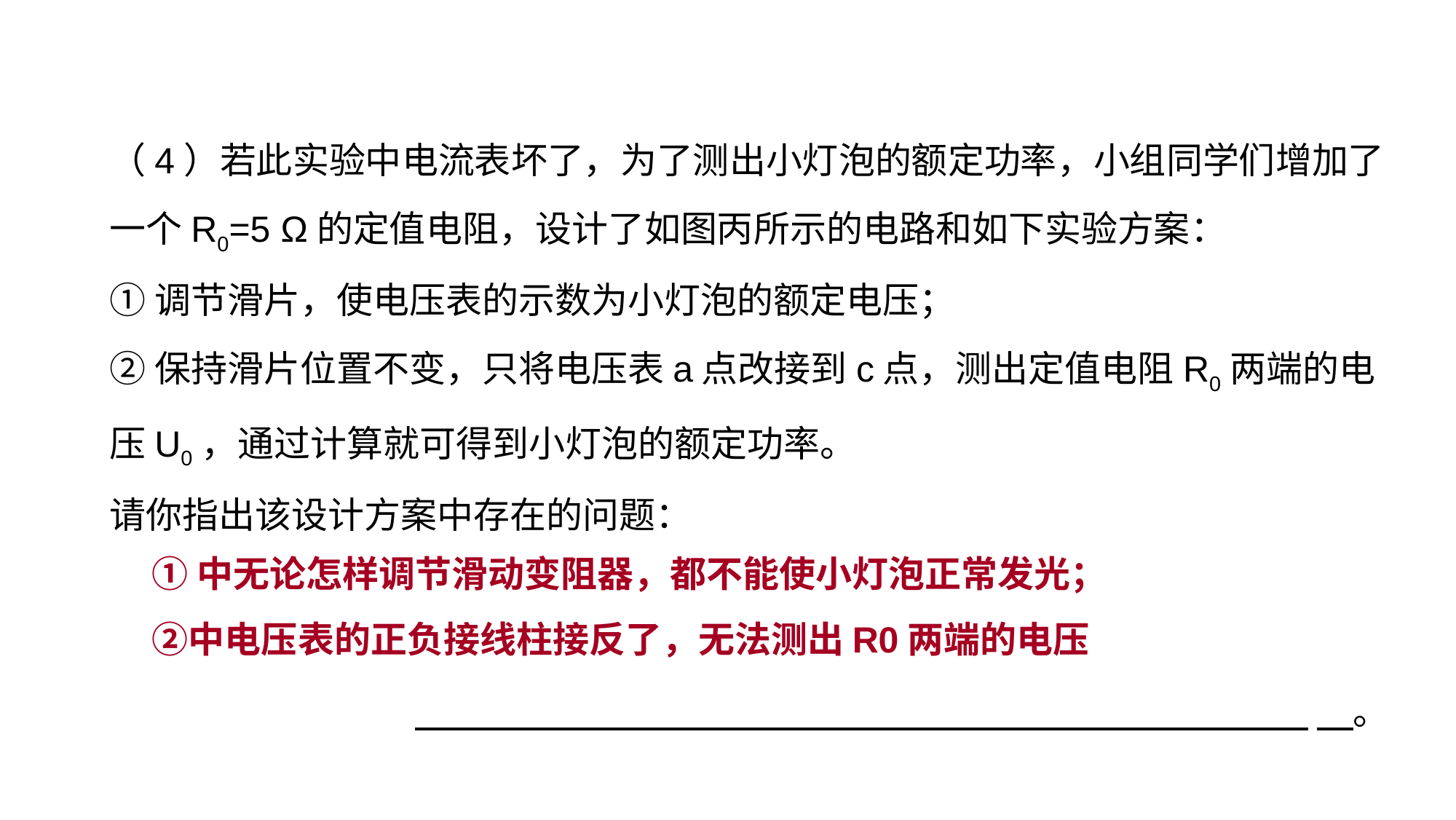

（4）若此实验中电流表坏了，为了测出小灯泡的额定功率，小组同学们增加了一个R0=5 Ω的定值电阻，设计了如图丙所示的电路和如下实验方案：
①调节滑片，使电压表的示数为小灯泡的额定电压；
②保持滑片位置不变，只将电压表a点改接到c点，测出定值电阻R0两端的电压U0，通过计算就可得到小灯泡的额定功率。
请你指出该设计方案中存在的问题：

                                                                                                             　。

真题回顾 把握考向
①中无论怎样调节滑动变阻器，都不能使小灯泡正常发光；②中电压表的正负接线柱接反了，无法测出R0两端的电压